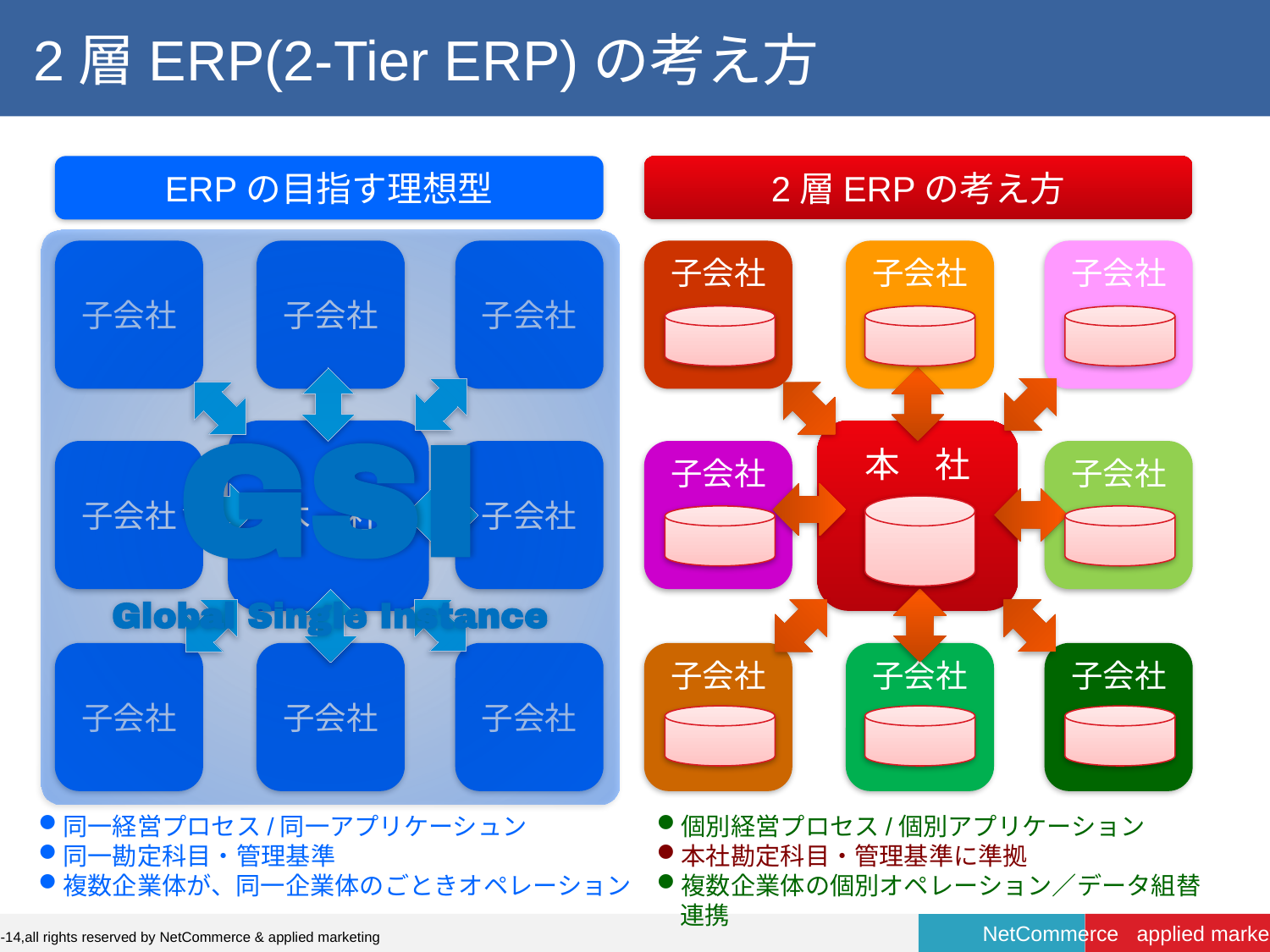

# 2層ERP(2-Tier ERP)の考え方
ERPの目指す理想型
2層ERPの考え方
子会社

子会社

子会社

本　社

子会社

子会社

子会社

子会社

子会社

GSI
Global Single Instance
子会社
子会社
子会社

本　社
子会社
子会社

子会社
子会社
子会社
同一経営プロセス/同一アプリケーシュン
同一勘定科目・管理基準
複数企業体が、同一企業体のごときオペレーション
個別経営プロセス/個別アプリケーション
本社勘定科目・管理基準に準拠
複数企業体の個別オペレーション／データ組替連携